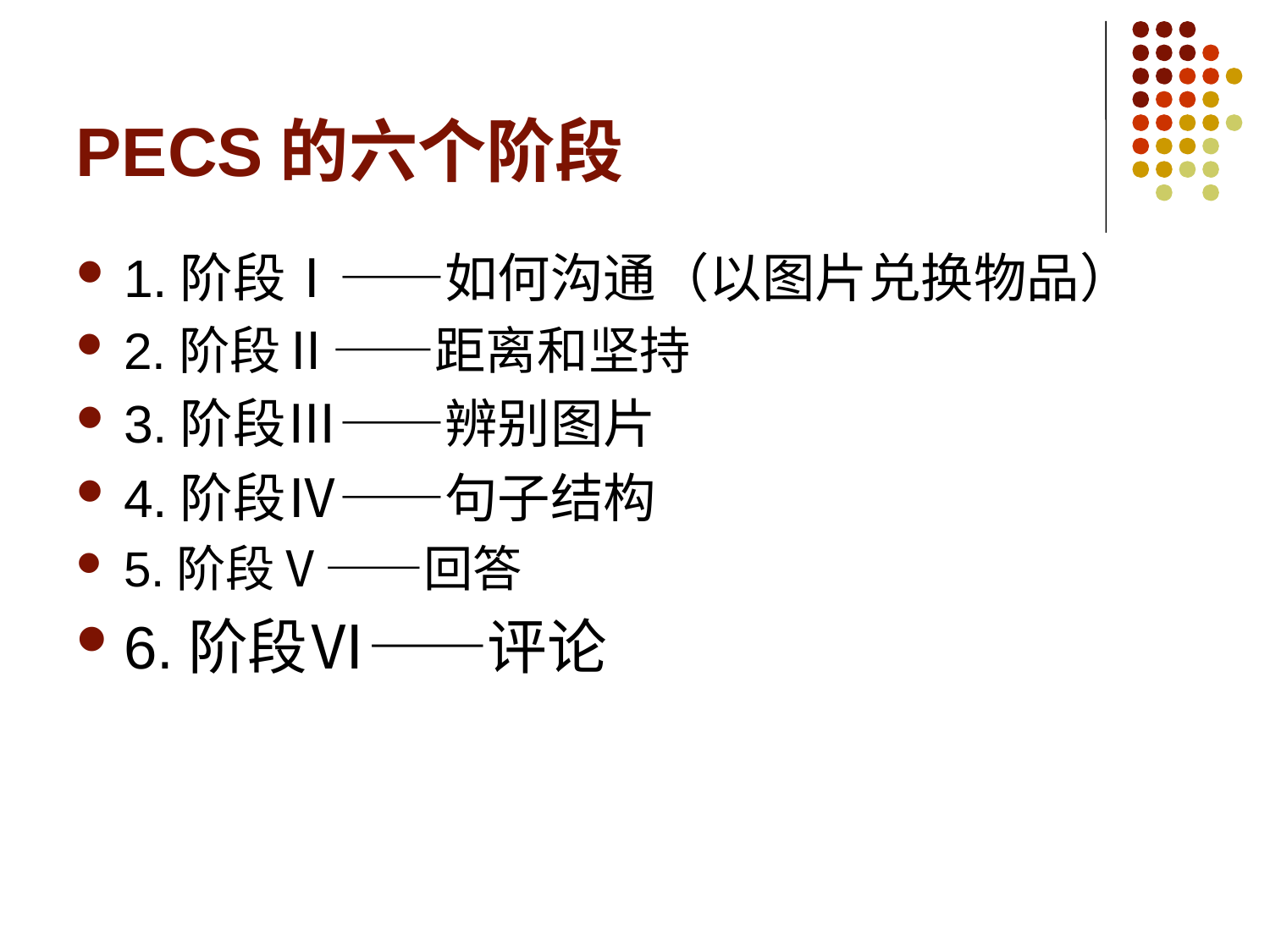

# PECS的六个阶段
1.阶段Ⅰ——如何沟通（以图片兑换物品）
2.阶段Ⅱ——距离和坚持
3.阶段Ⅲ——辨别图片
4.阶段Ⅳ——句子结构
5.阶段Ⅴ——回答
6.阶段Ⅵ——评论